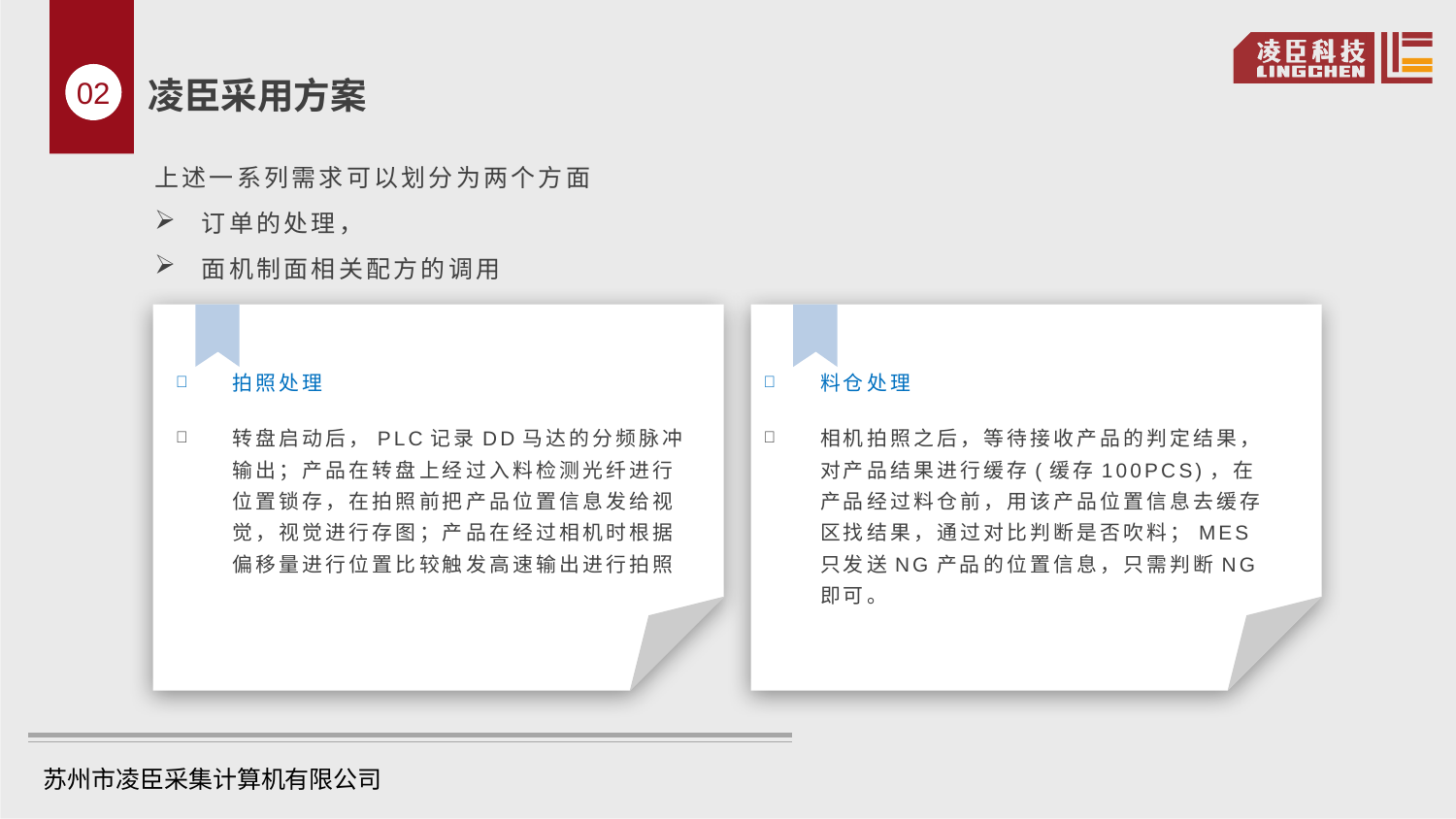

02
凌臣采用方案

上述一系列需求可以划分为两个方面
订单的处理，
面机制面相关配方的调用

拍照处理
转盘启动后，PLC记录DD马达的分频脉冲输出；产品在转盘上经过入料检测光纤进行位置锁存，在拍照前把产品位置信息发给视觉，视觉进行存图；产品在经过相机时根据偏移量进行位置比较触发高速输出进行拍照
料仓处理
相机拍照之后，等待接收产品的判定结果，对产品结果进行缓存(缓存100PCS)，在产品经过料仓前，用该产品位置信息去缓存区找结果，通过对比判断是否吹料；MES只发送NG产品的位置信息，只需判断NG即可。